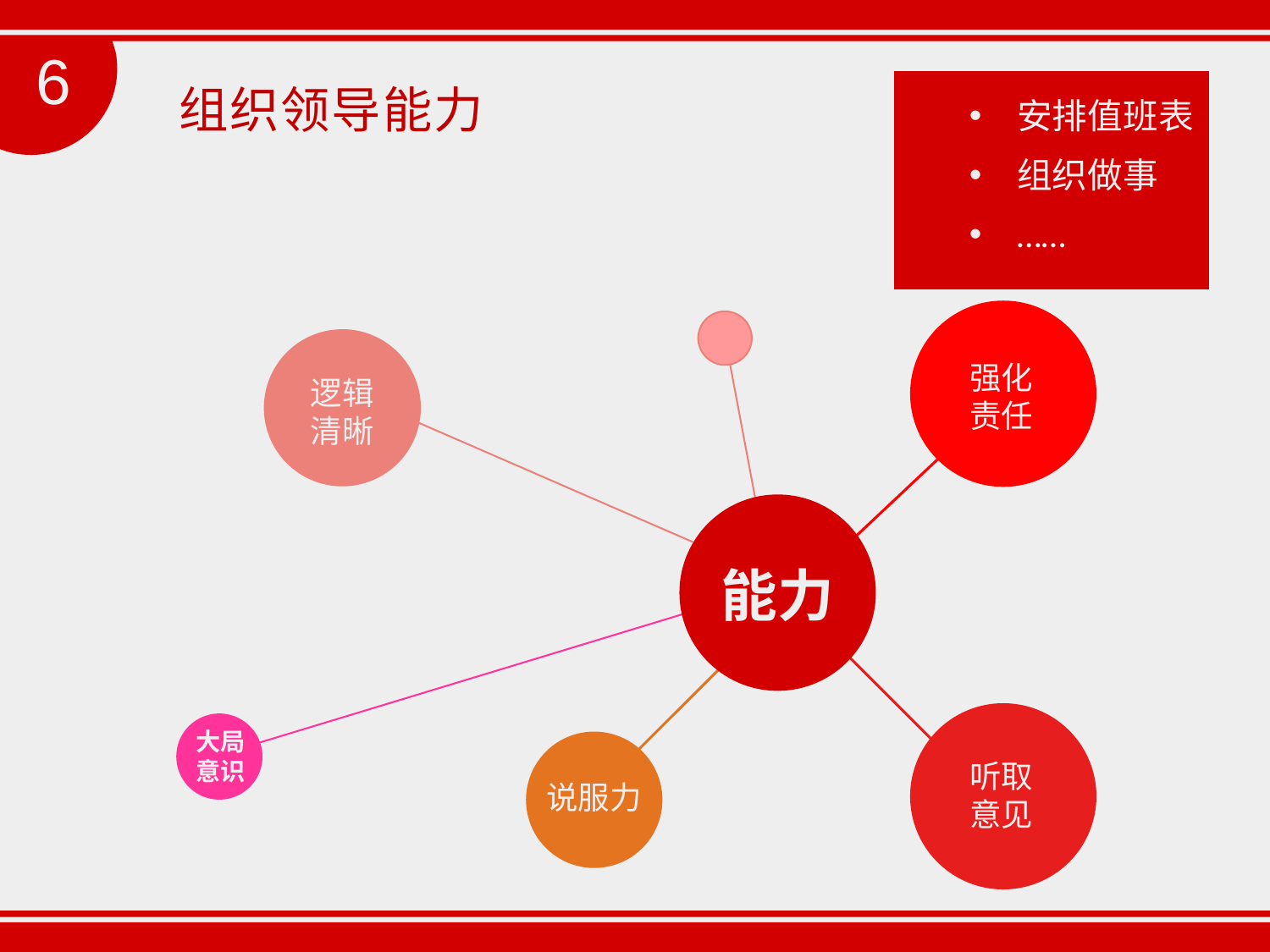

6

组织领导能力

安排值班表
组织做事
……

强化
责任

说服力

逻辑
清晰
大局
意识

能力

听取
意见